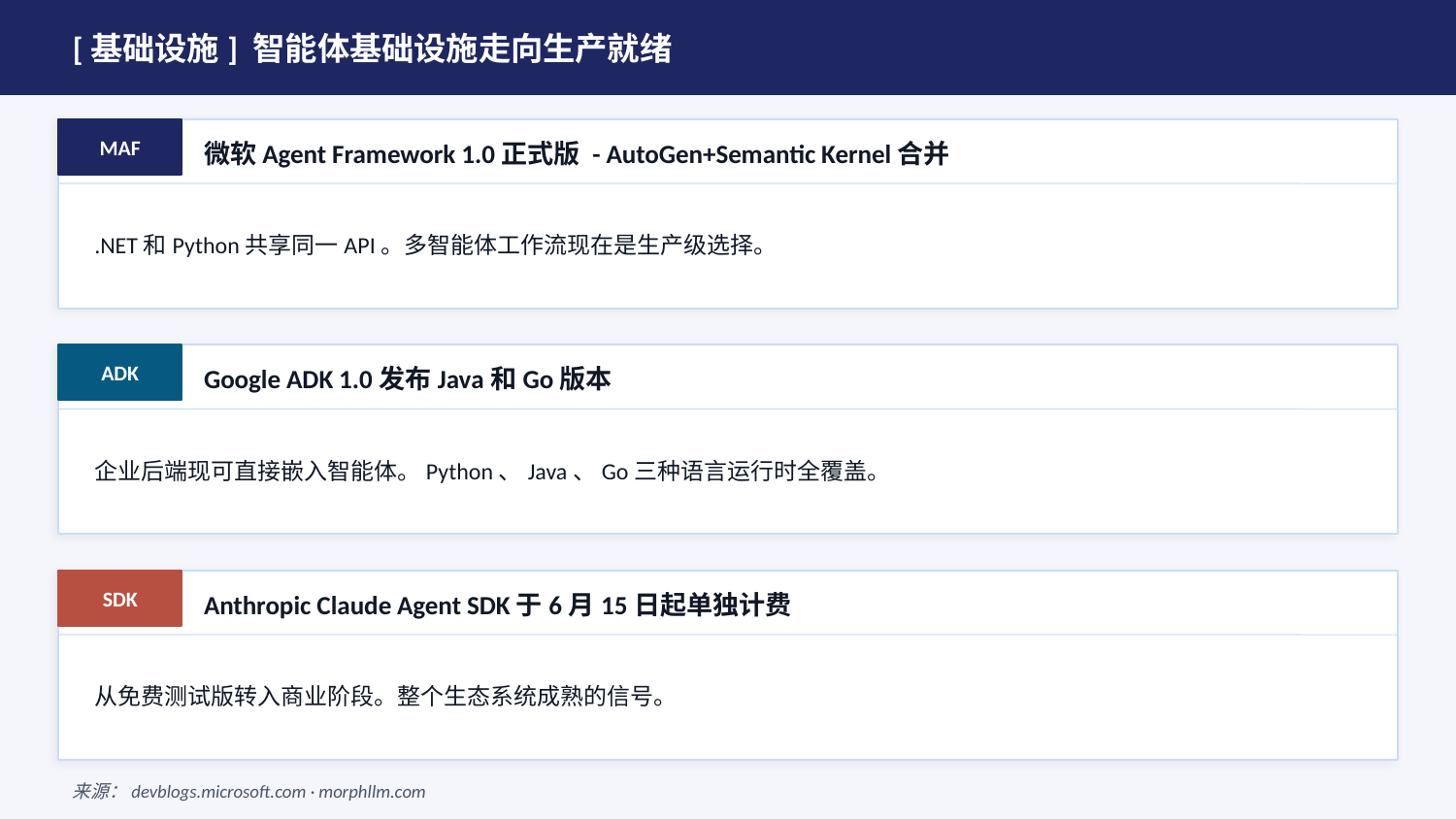

[基础设施] 智能体基础设施走向生产就绪

MAF
微软Agent Framework 1.0正式版 - AutoGen+Semantic Kernel合并

.NET和Python共享同一API。多智能体工作流现在是生产级选择。

ADK
Google ADK 1.0发布Java和Go版本

企业后端现可直接嵌入智能体。Python、Java、Go三种语言运行时全覆盖。

SDK
Anthropic Claude Agent SDK于6月15日起单独计费

从免费测试版转入商业阶段。整个生态系统成熟的信号。
来源：devblogs.microsoft.com · morphllm.com